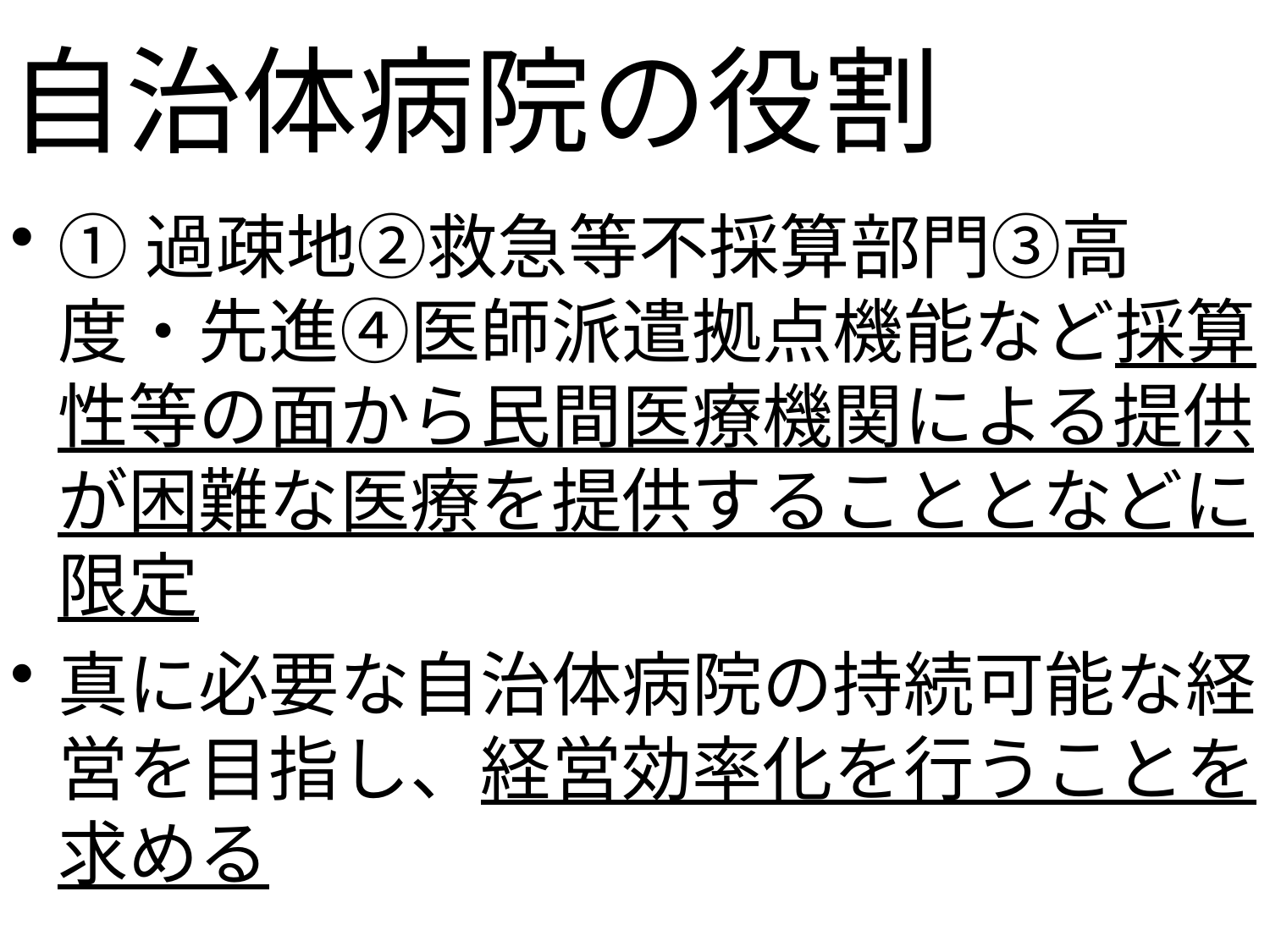

# 自治体病院の役割
①過疎地②救急等不採算部門③高度・先進④医師派遣拠点機能など採算性等の面から民間医療機関による提供が困難な医療を提供することとなどに限定
真に必要な自治体病院の持続可能な経営を目指し、経営効率化を行うことを求める